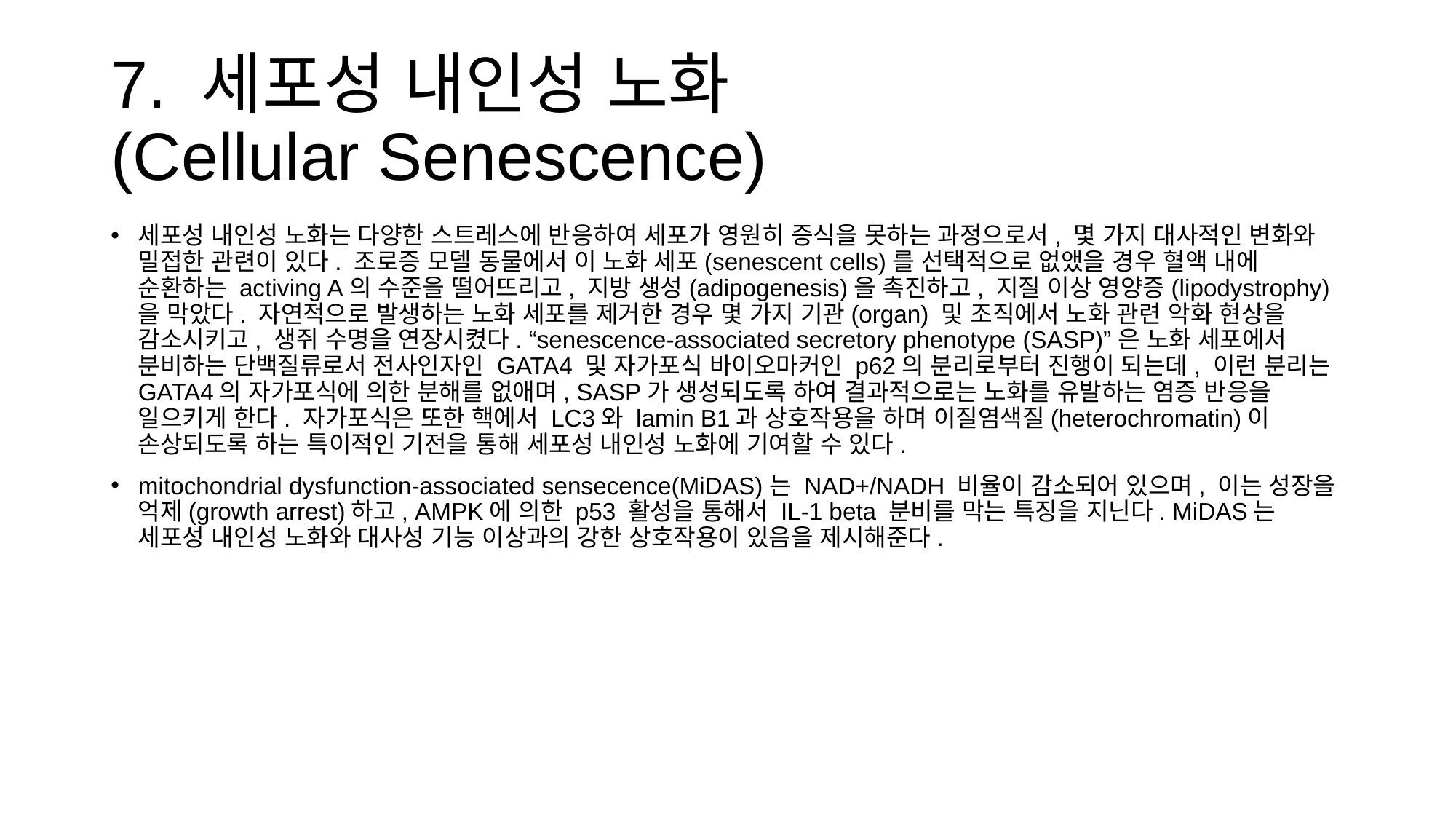

# 7. 세포성 내인성 노화 (Cellular Senescence)
세포성 내인성 노화는 다양한 스트레스에 반응하여 세포가 영원히 증식을 못하는 과정으로서, 몇 가지 대사적인 변화와 밀접한 관련이 있다. 조로증 모델 동물에서 이 노화 세포(senescent cells)를 선택적으로 없앴을 경우 혈액 내에 순환하는 activing A의 수준을 떨어뜨리고, 지방 생성(adipogenesis)을 촉진하고, 지질 이상 영양증(lipodystrophy)을 막았다. 자연적으로 발생하는 노화 세포를 제거한 경우 몇 가지 기관(organ) 및 조직에서 노화 관련 악화 현상을 감소시키고, 생쥐 수명을 연장시켰다. “senescence-associated secretory phenotype (SASP)”은 노화 세포에서 분비하는 단백질류로서 전사인자인 GATA4 및 자가포식 바이오마커인 p62의 분리로부터 진행이 되는데, 이런 분리는 GATA4의 자가포식에 의한 분해를 없애며, SASP가 생성되도록 하여 결과적으로는 노화를 유발하는 염증 반응을 일으키게 한다. 자가포식은 또한 핵에서 LC3와 lamin B1과 상호작용을 하며 이질염색질(heterochromatin)이 손상되도록 하는 특이적인 기전을 통해 세포성 내인성 노화에 기여할 수 있다.
mitochondrial dysfunction-associated sensecence(MiDAS)는 NAD+/NADH 비율이 감소되어 있으며, 이는 성장을 억제(growth arrest)하고, AMPK에 의한 p53 활성을 통해서 IL-1 beta 분비를 막는 특징을 지닌다. MiDAS는 세포성 내인성 노화와 대사성 기능 이상과의 강한 상호작용이 있음을 제시해준다.